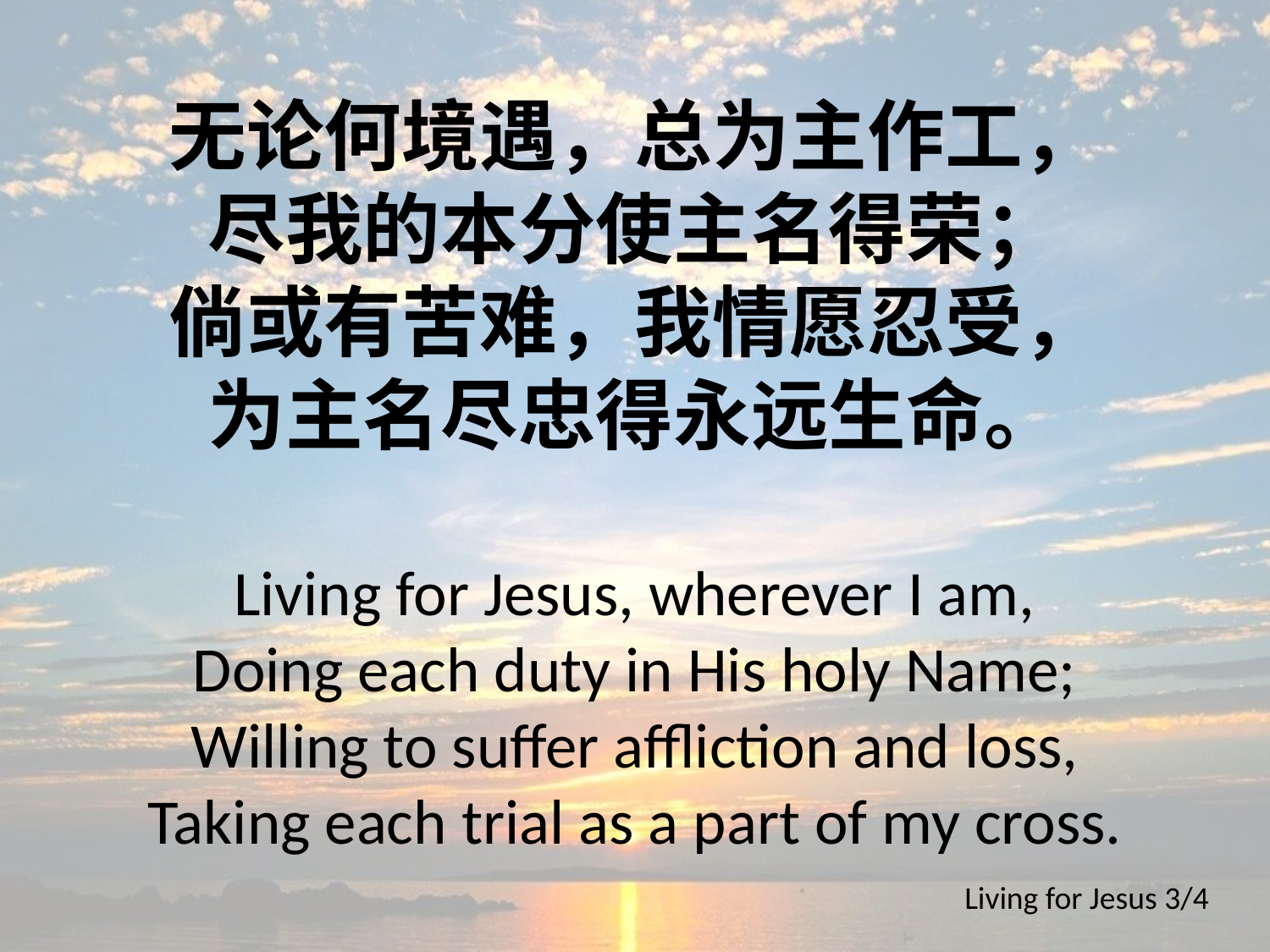

无论何境遇，总为主作工，
尽我的本分使主名得荣；
倘或有苦难，我情愿忍受，
为主名尽忠得永远生命。

Living for Jesus, wherever I am,
Doing each duty in His holy Name;
Willing to suffer affliction and loss,
Taking each trial as a part of my cross.
Living for Jesus 3/4